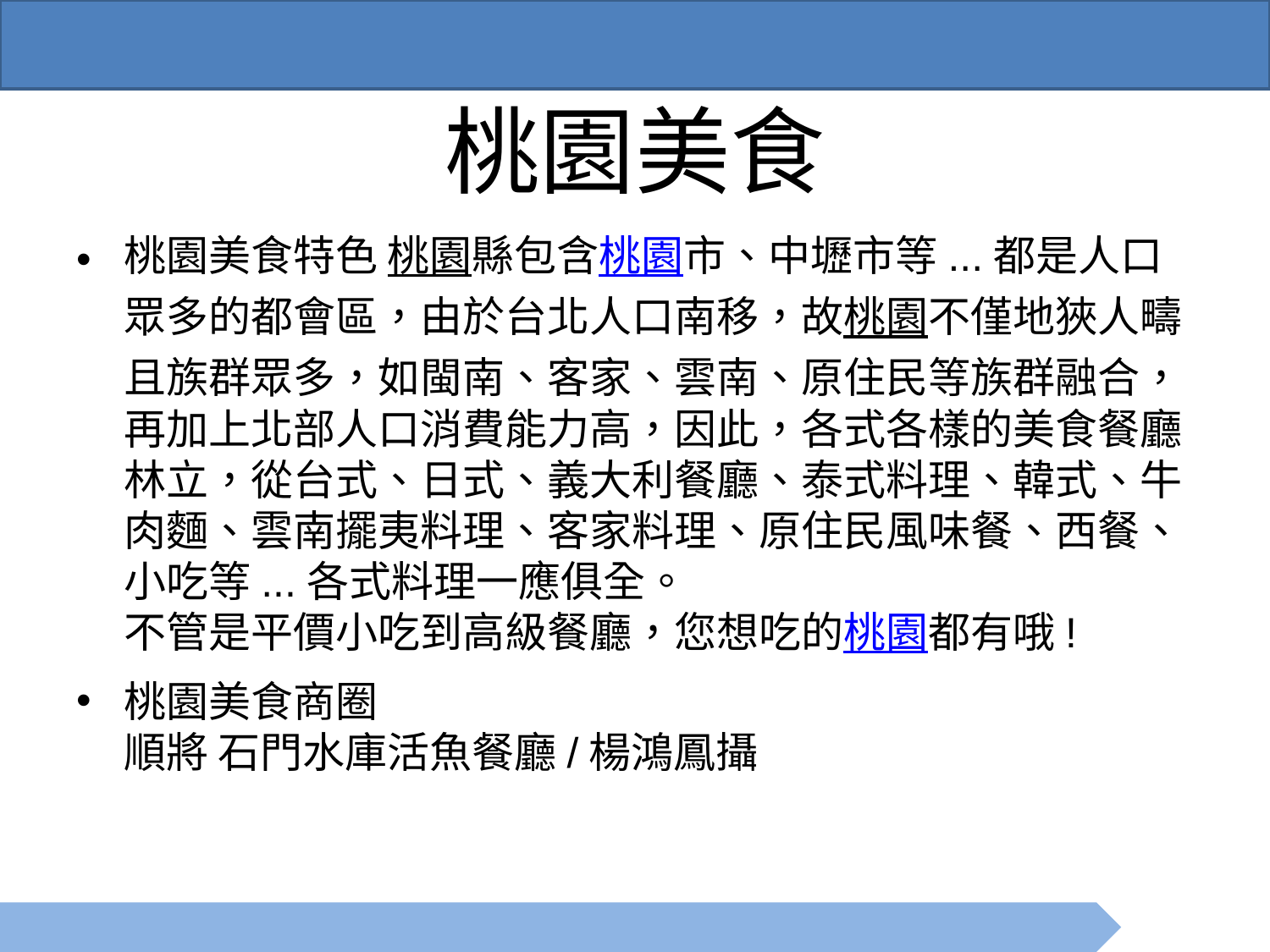

# 桃園美食
桃園美食特色 桃園縣包含桃園市、中壢市等...都是人口眾多的都會區，由於台北人口南移，故桃園不僅地狹人疇且族群眾多，如閩南、客家、雲南、原住民等族群融合，再加上北部人口消費能力高，因此，各式各樣的美食餐廳林立，從台式、日式、義大利餐廳、泰式料理、韓式、牛肉麵、雲南擺夷料理、客家料理、原住民風味餐、西餐、小吃等...各式料理一應俱全。
不管是平價小吃到高級餐廳，您想吃的桃園都有哦!
桃園美食商圈
順將 石門水庫活魚餐廳/楊鴻鳳攝